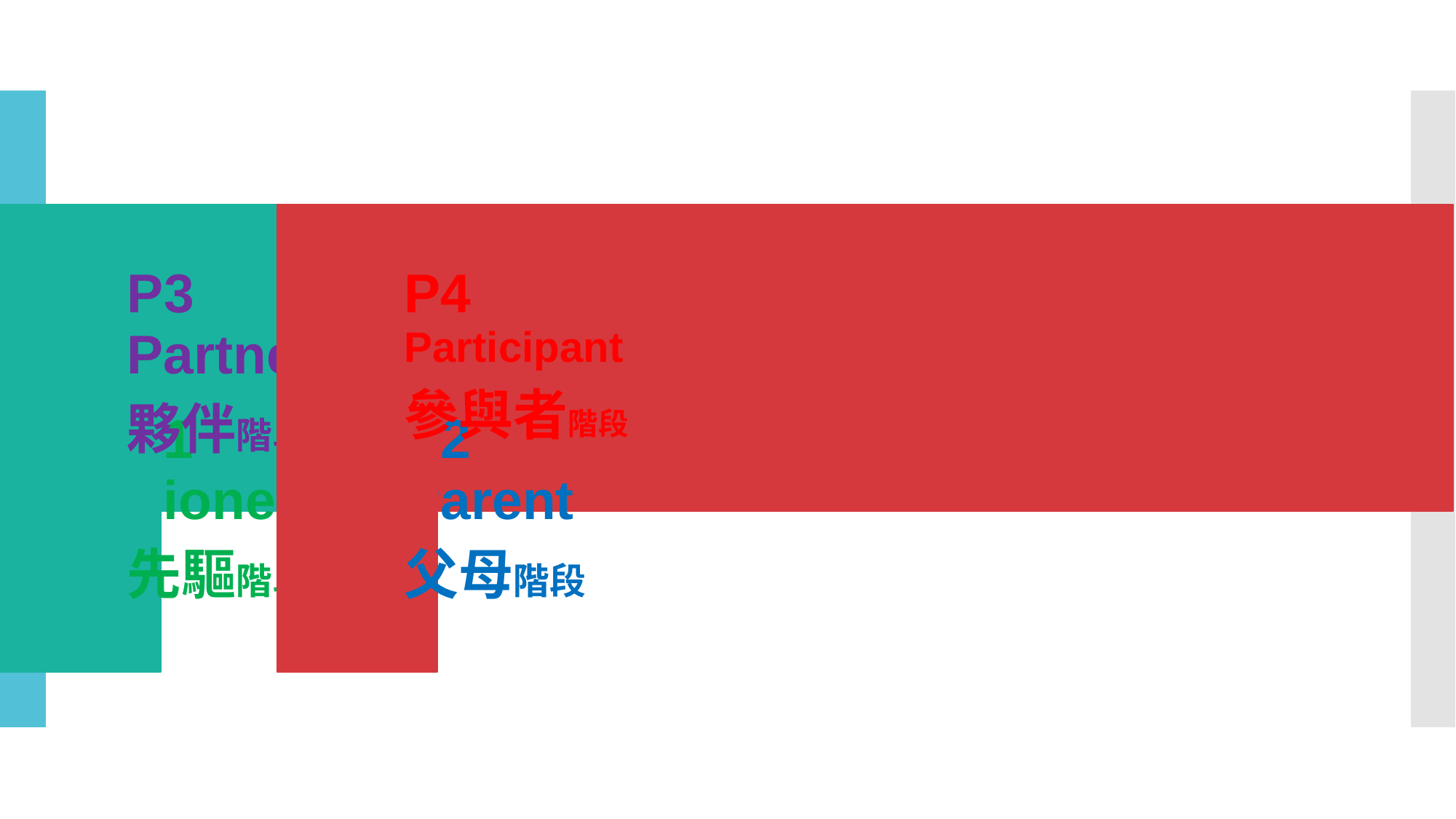

P1
Pioneer
先驅階段
P2
Parent
父母階段
P3
Partner
P4
Participant
參與者階段